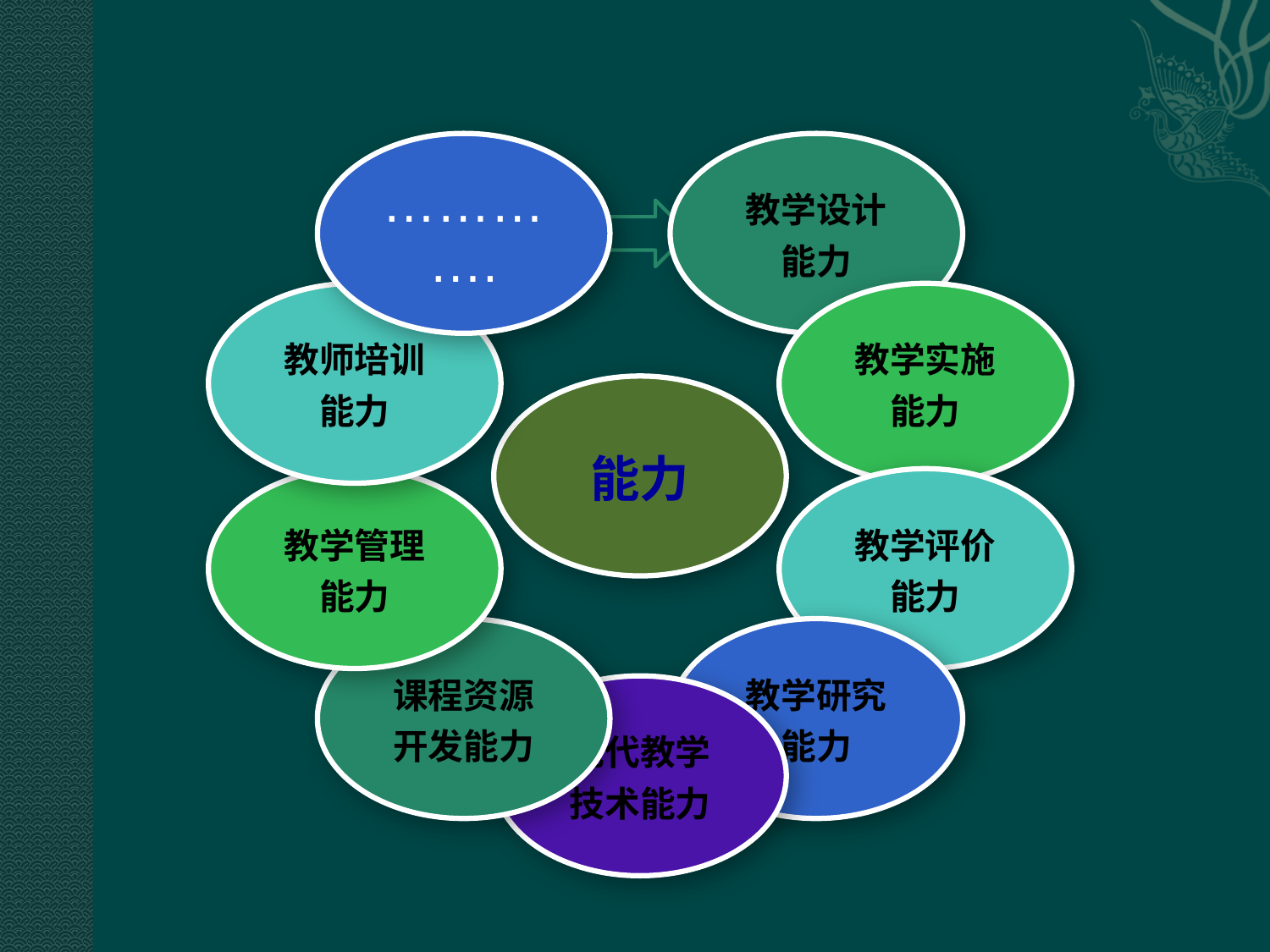

能力
教学设计能力
教学实施能力
教学评价能力
教学管理能力
教师培训能力
………….